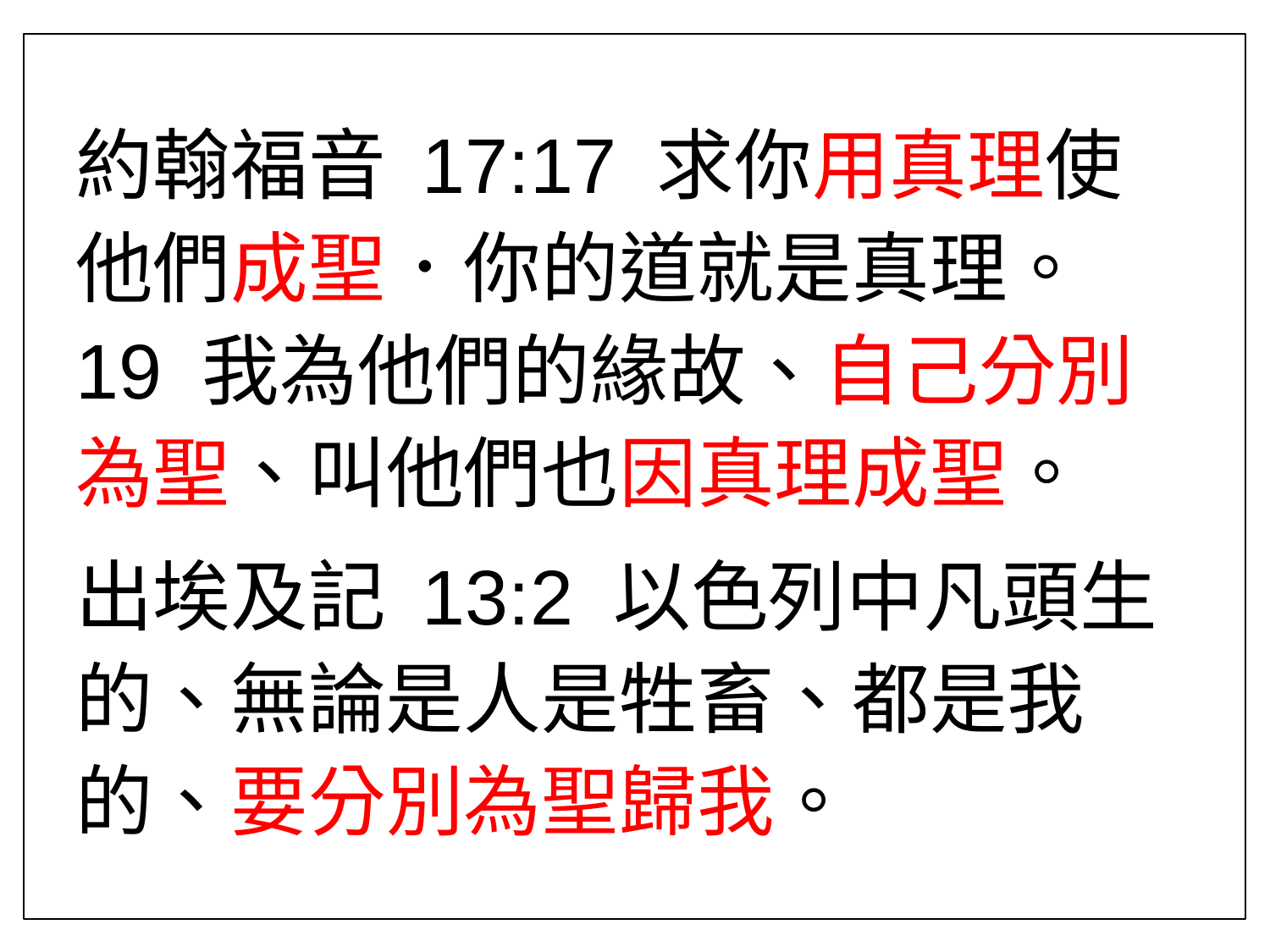

約翰福音 17:17 求你用真理使他們成聖．你的道就是真理。 19 我為他們的緣故、自己分別為聖、叫他們也因真理成聖。
出埃及記 13:2 以色列中凡頭生的、無論是人是牲畜、都是我的、要分別為聖歸我。